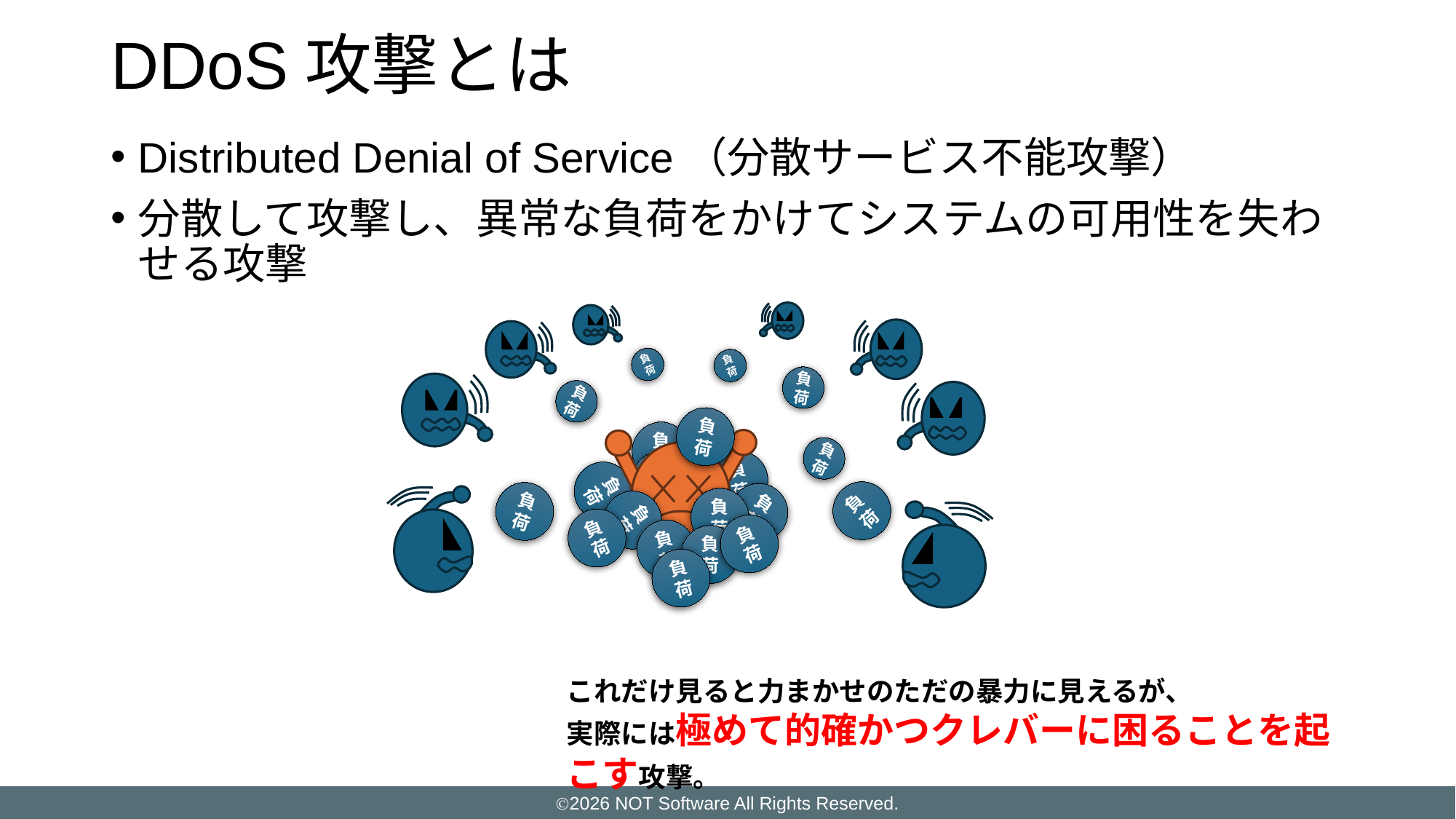

# DDoS攻撃とは
Distributed Denial of Service（分散サービス不能攻撃）
分散して攻撃し、異常な負荷をかけてシステムの可用性を失わせる攻撃

負
荷
負
荷

負
荷

負
荷

負
荷

負
荷
負
荷

負
荷
負
荷
負
荷
負
荷

負
荷
負
荷
負
荷

負
荷
負
荷

負
荷

負
荷
負
荷

負
荷

負
荷

これだけ見ると力まかせのただの暴力に見えるが、
実際には極めて的確かつクレバーに困ることを起こす攻撃。